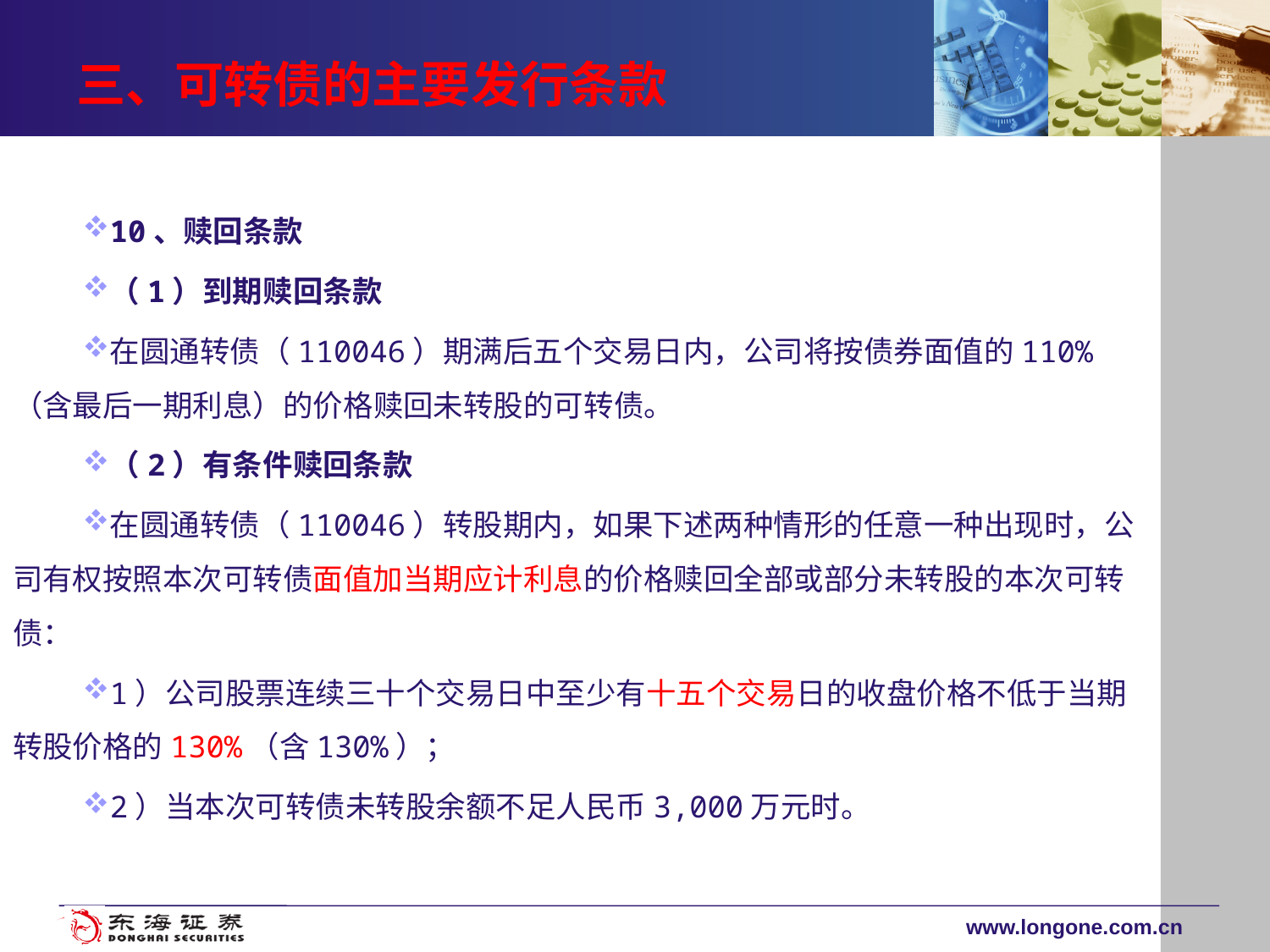

# 三、可转债的主要发行条款

10、赎回条款
（1）到期赎回条款
在圆通转债（110046）期满后五个交易日内，公司将按债券面值的110%（含最后一期利息）的价格赎回未转股的可转债。
（2）有条件赎回条款
在圆通转债（110046）转股期内，如果下述两种情形的任意一种出现时，公司有权按照本次可转债面值加当期应计利息的价格赎回全部或部分未转股的本次可转债：
1）公司股票连续三十个交易日中至少有十五个交易日的收盘价格不低于当期转股价格的130%（含130%）；
2）当本次可转债未转股余额不足人民币3,000万元时。
www.longone.com.cn